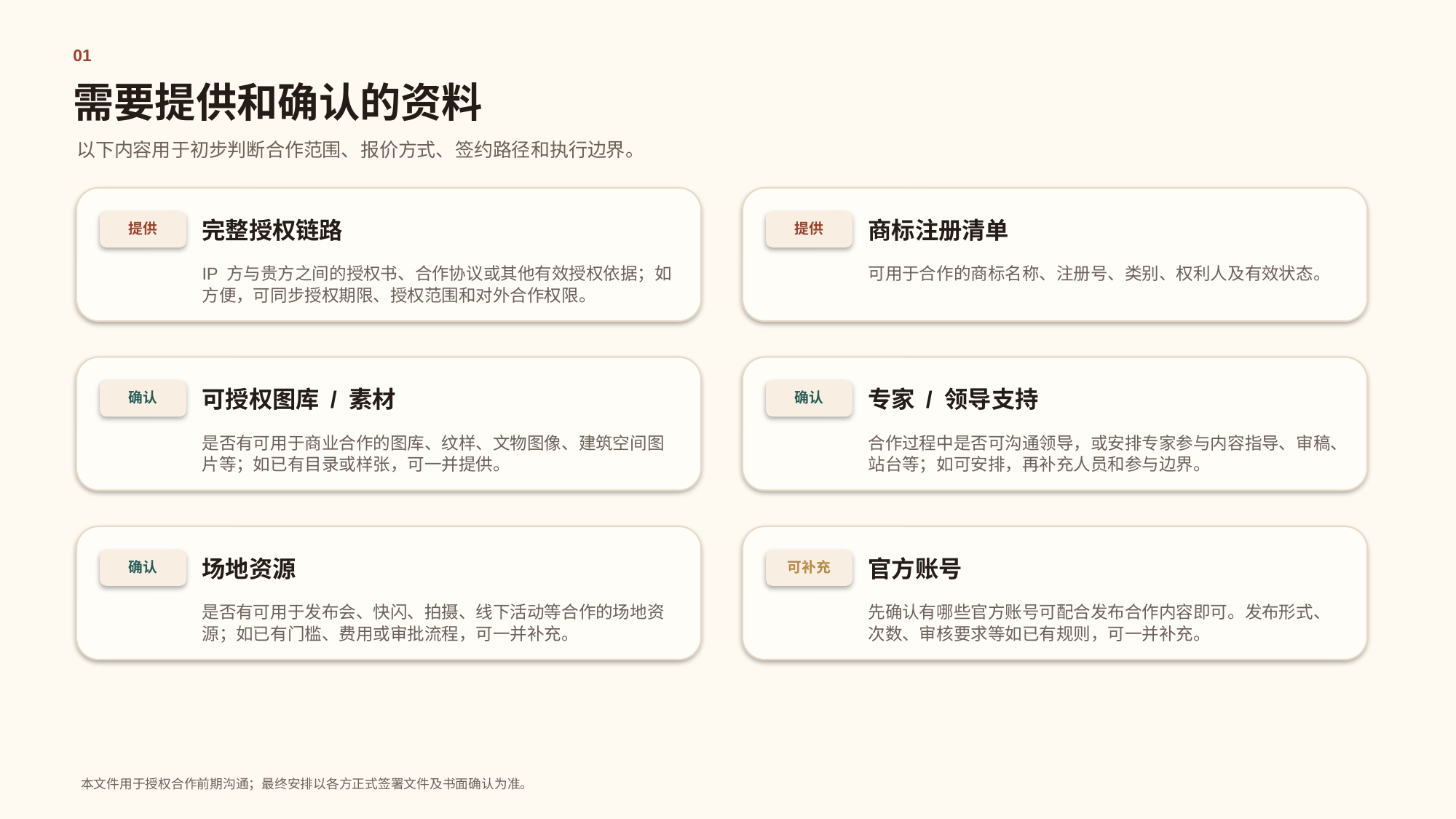

01
需要提供和确认的资料
以下内容用于初步判断合作范围、报价方式、签约路径和执行边界。

完整授权链路

商标注册清单
提供
提供
IP 方与贵方之间的授权书、合作协议或其他有效授权依据；如方便，可同步授权期限、授权范围和对外合作权限。
可用于合作的商标名称、注册号、类别、权利人及有效状态。

可授权图库 / 素材

专家 / 领导支持
确认
确认
是否有可用于商业合作的图库、纹样、文物图像、建筑空间图片等；如已有目录或样张，可一并提供。
合作过程中是否可沟通领导，或安排专家参与内容指导、审稿、站台等；如可安排，再补充人员和参与边界。

场地资源

官方账号
确认
可补充
是否有可用于发布会、快闪、拍摄、线下活动等合作的场地资源；如已有门槛、费用或审批流程，可一并补充。
先确认有哪些官方账号可配合发布合作内容即可。发布形式、次数、审核要求等如已有规则，可一并补充。
本文件用于授权合作前期沟通；最终安排以各方正式签署文件及书面确认为准。